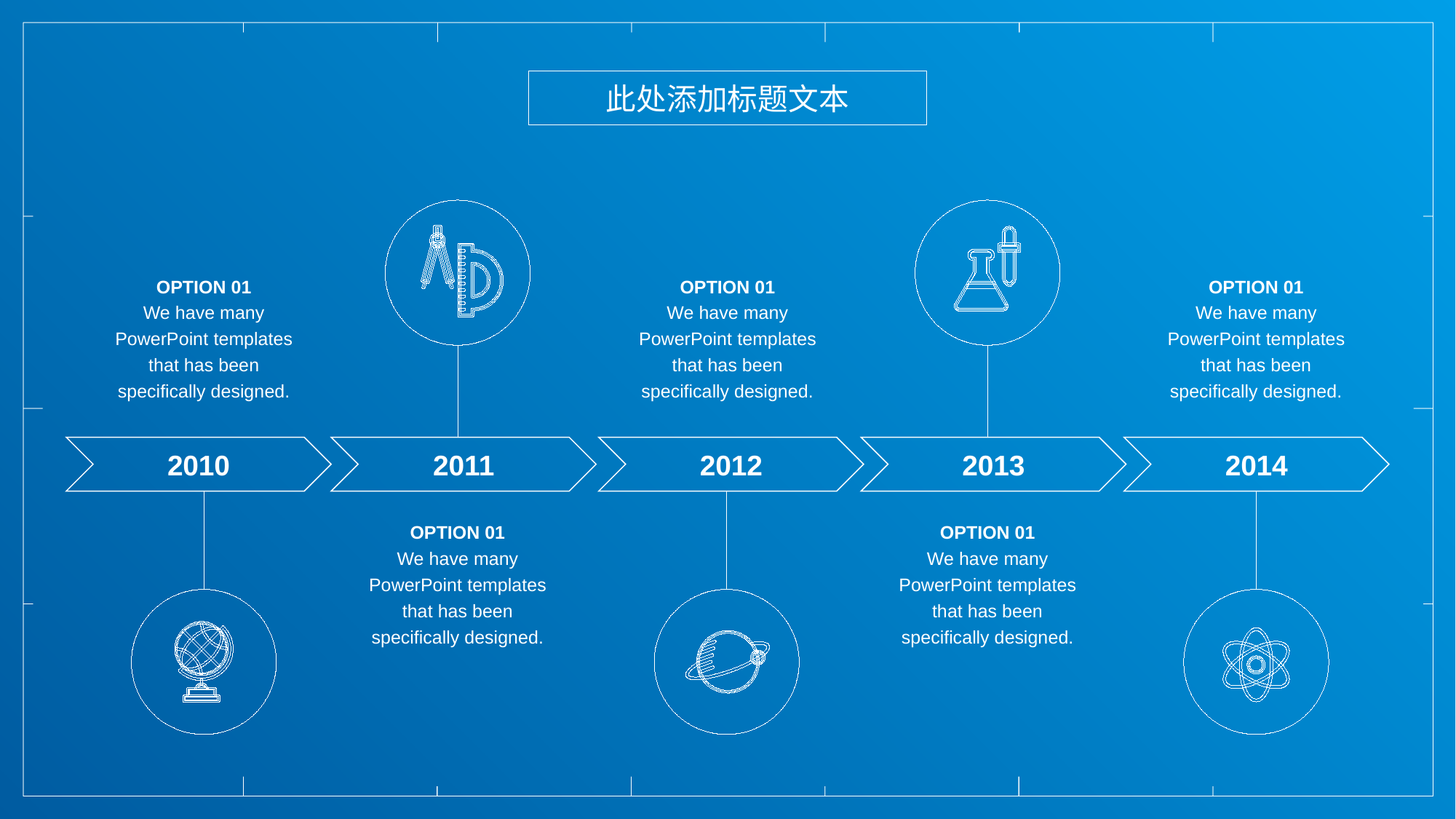

此处添加标题文本

OPTION 01
We have many PowerPoint templates that has been specifically designed.
OPTION 01
We have many PowerPoint templates that has been specifically designed.
OPTION 01
We have many PowerPoint templates that has been specifically designed.
2010
2011
2012
2013
2014

OPTION 01
We have many PowerPoint templates that has been specifically designed.
OPTION 01
We have many PowerPoint templates that has been specifically designed.